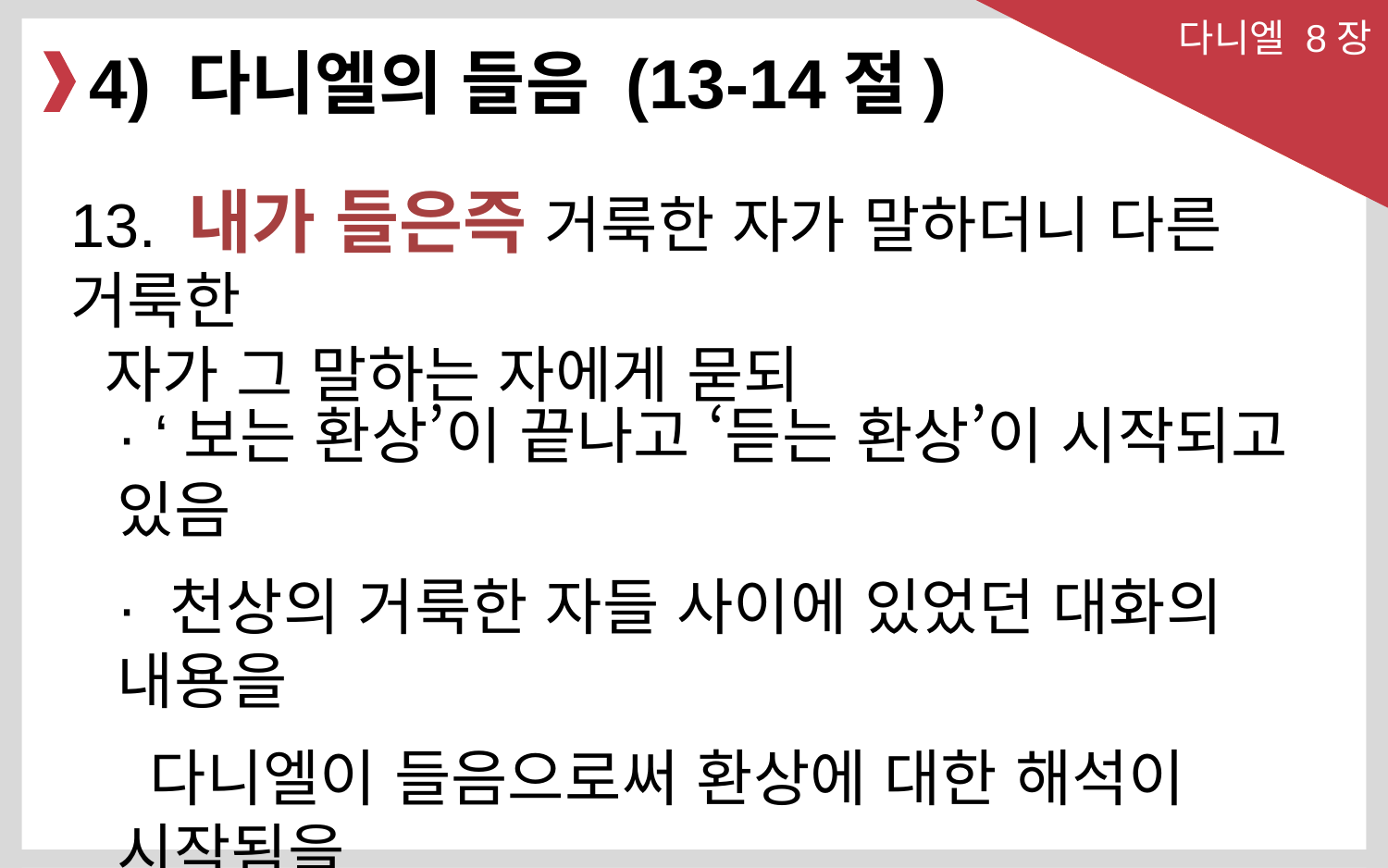

다니엘 8장
4) 다니엘의 들음 (13-14절)

13. 내가 들은즉 거룩한 자가 말하더니 다른 거룩한
  자가 그 말하는 자에게 묻되
· ‘보는 환상’이 끝나고 ‘듣는 환상’이 시작되고 있음
· 천상의 거룩한 자들 사이에 있었던 대화의 내용을
 다니엘이 들음으로써 환상에 대한 해석이 시작됨을
 암시하는 부분